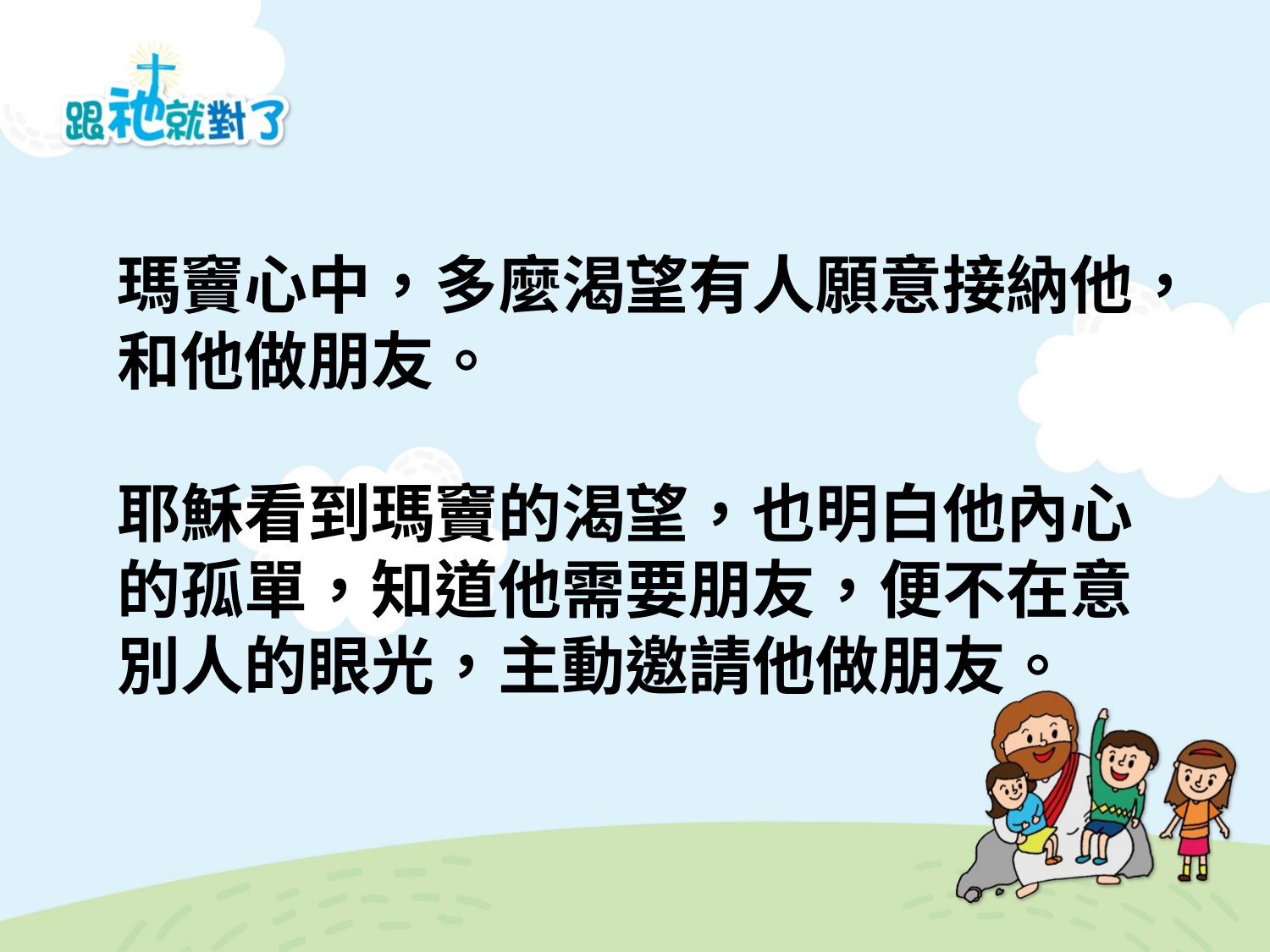

瑪竇心中，多麼渴望有人願意接納他，和他做朋友。

耶穌看到瑪竇的渴望，也明白他內心的孤單，知道他需要朋友，便不在意別人的眼光，主動邀請他做朋友。